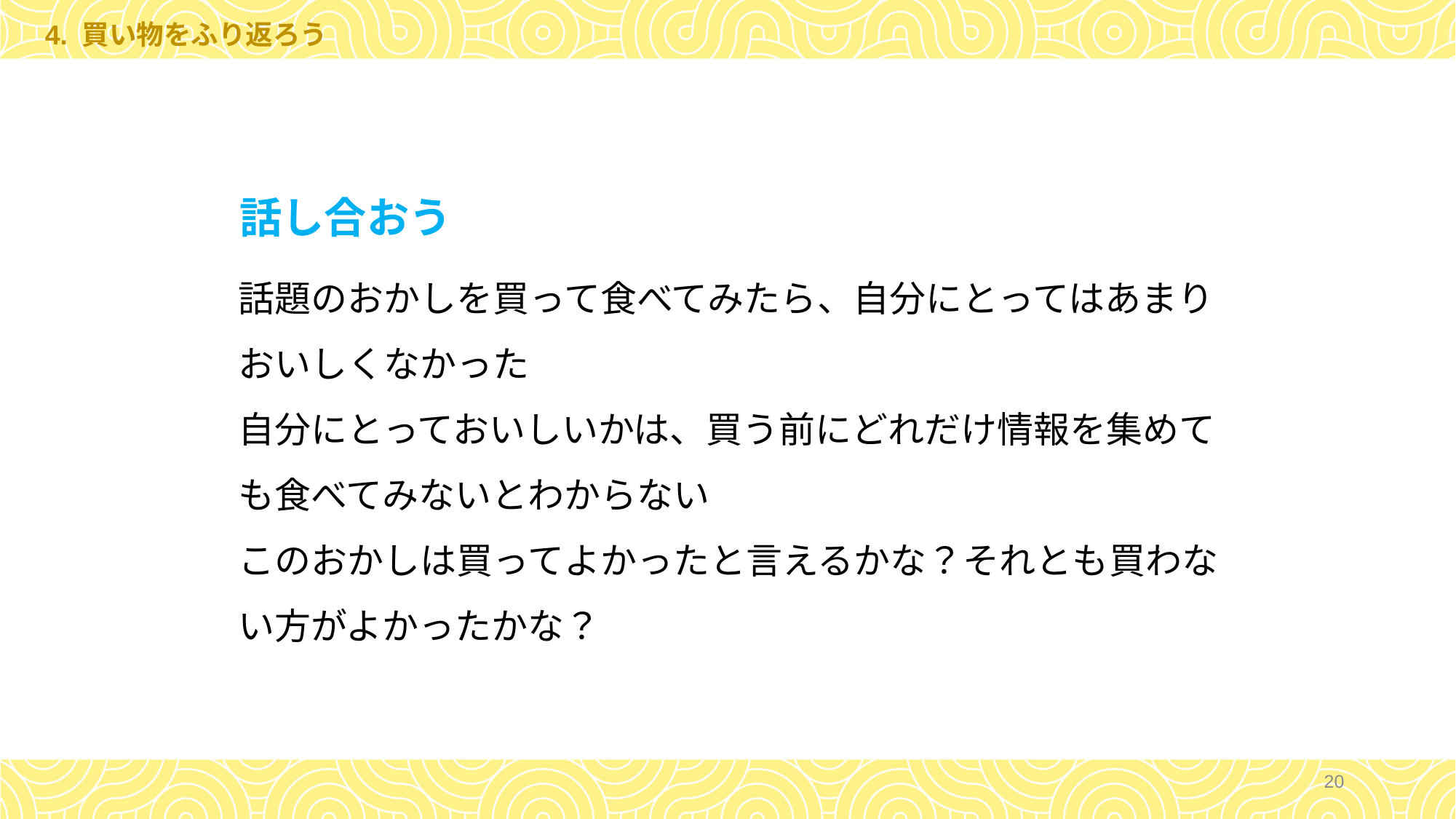

4. 買い物をふり返ろう
話し合おう
話題のおかしを買って⾷べてみたら、⾃分にとってはあまりおいしくなかった
自分にとっておいしいかは、買う前にどれだけ情報を集めても⾷べてみないとわからない
このおかしは買ってよかったと⾔えるかな？それとも買わない方がよかったかな？
20